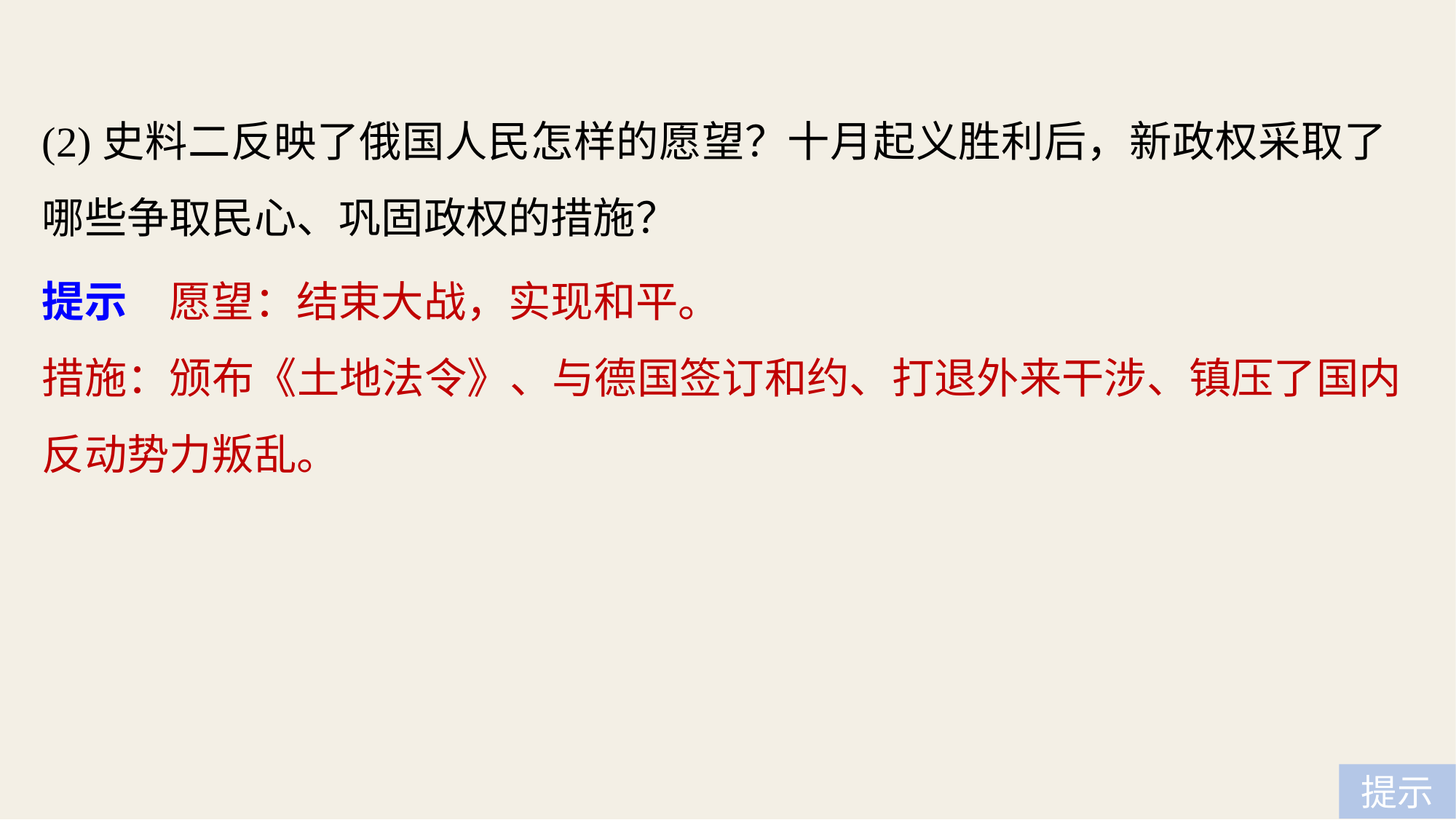

(2)史料二反映了俄国人民怎样的愿望？十月起义胜利后，新政权采取了哪些争取民心、巩固政权的措施？
提示　愿望：结束大战，实现和平。
措施：颁布《土地法令》、与德国签订和约、打退外来干涉、镇压了国内反动势力叛乱。
提示